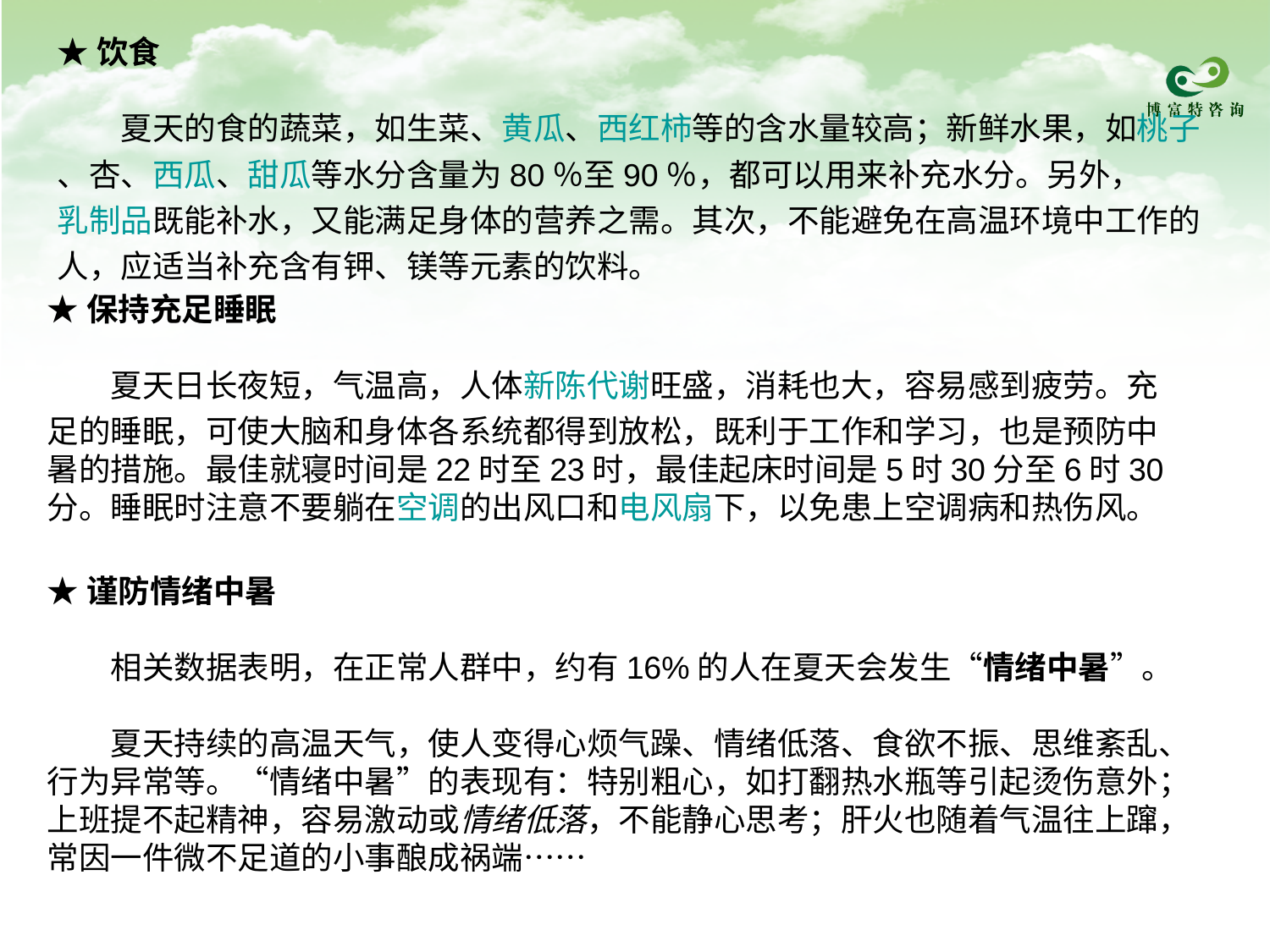

★饮食
　　夏天的食的蔬菜，如生菜、黄瓜、西红柿等的含水量较高；新鲜水果，如桃子、杏、西瓜、甜瓜等水分含量为80％至90％，都可以用来补充水分。另外，乳制品既能补水，又能满足身体的营养之需。其次，不能避免在高温环境中工作的人，应适当补充含有钾、镁等元素的饮料。
★保持充足睡眠
　　夏天日长夜短，气温高，人体新陈代谢旺盛，消耗也大，容易感到疲劳。充足的睡眠，可使大脑和身体各系统都得到放松，既利于工作和学习，也是预防中暑的措施。最佳就寝时间是22时至23时，最佳起床时间是5时30分至6时30分。睡眠时注意不要躺在空调的出风口和电风扇下，以免患上空调病和热伤风。
★谨防情绪中暑
　　相关数据表明，在正常人群中，约有16%的人在夏天会发生“情绪中暑”。
　　夏天持续的高温天气，使人变得心烦气躁、情绪低落、食欲不振、思维紊乱、行为异常等。“情绪中暑”的表现有：特别粗心，如打翻热水瓶等引起烫伤意外；上班提不起精神，容易激动或情绪低落，不能静心思考；肝火也随着气温往上蹿，常因一件微不足道的小事酿成祸端……